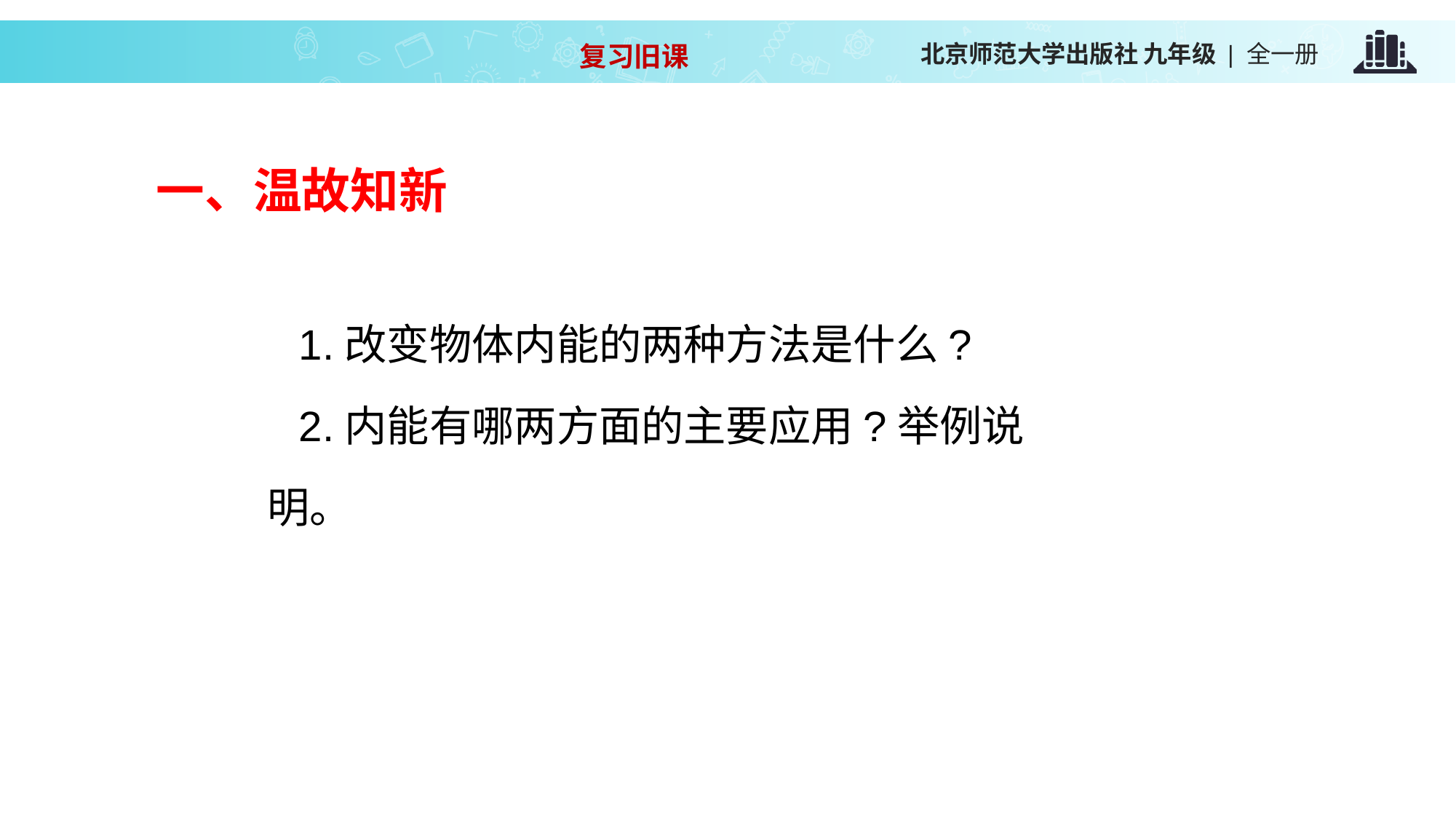

复习旧课
一、温故知新
1.改变物体内能的两种方法是什么?
2.内能有哪两方面的主要应用?举例说明。